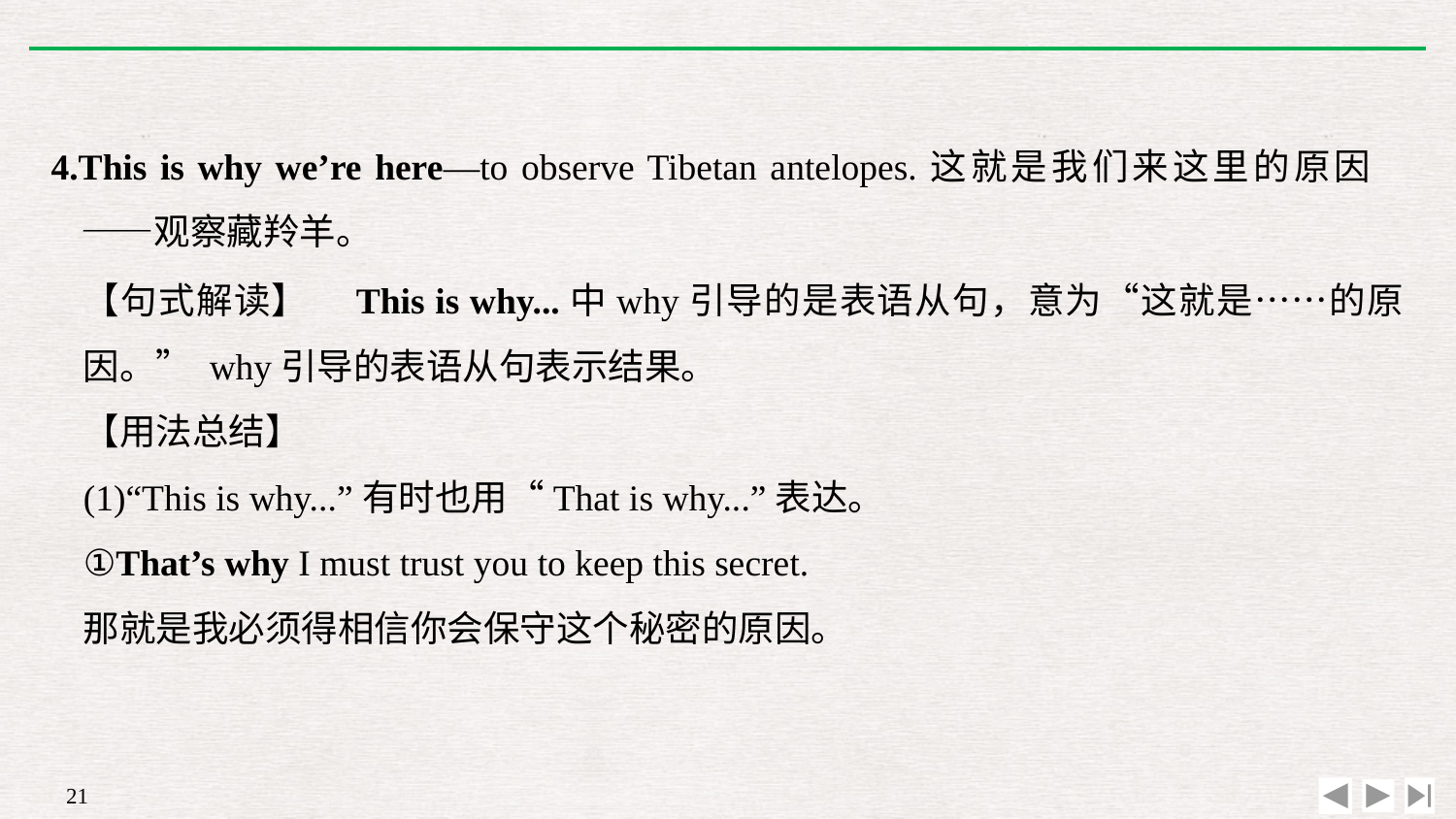

4.This is why we’re here—to observe Tibetan antelopes.这就是我们来这里的原因——观察藏羚羊。
【句式解读】　This is why...中why引导的是表语从句，意为“这就是……的原因。” why引导的表语从句表示结果。
【用法总结】
(1)“This is why...”有时也用“That is why...”表达。
①That’s why I must trust you to keep this secret.
那就是我必须得相信你会保守这个秘密的原因。